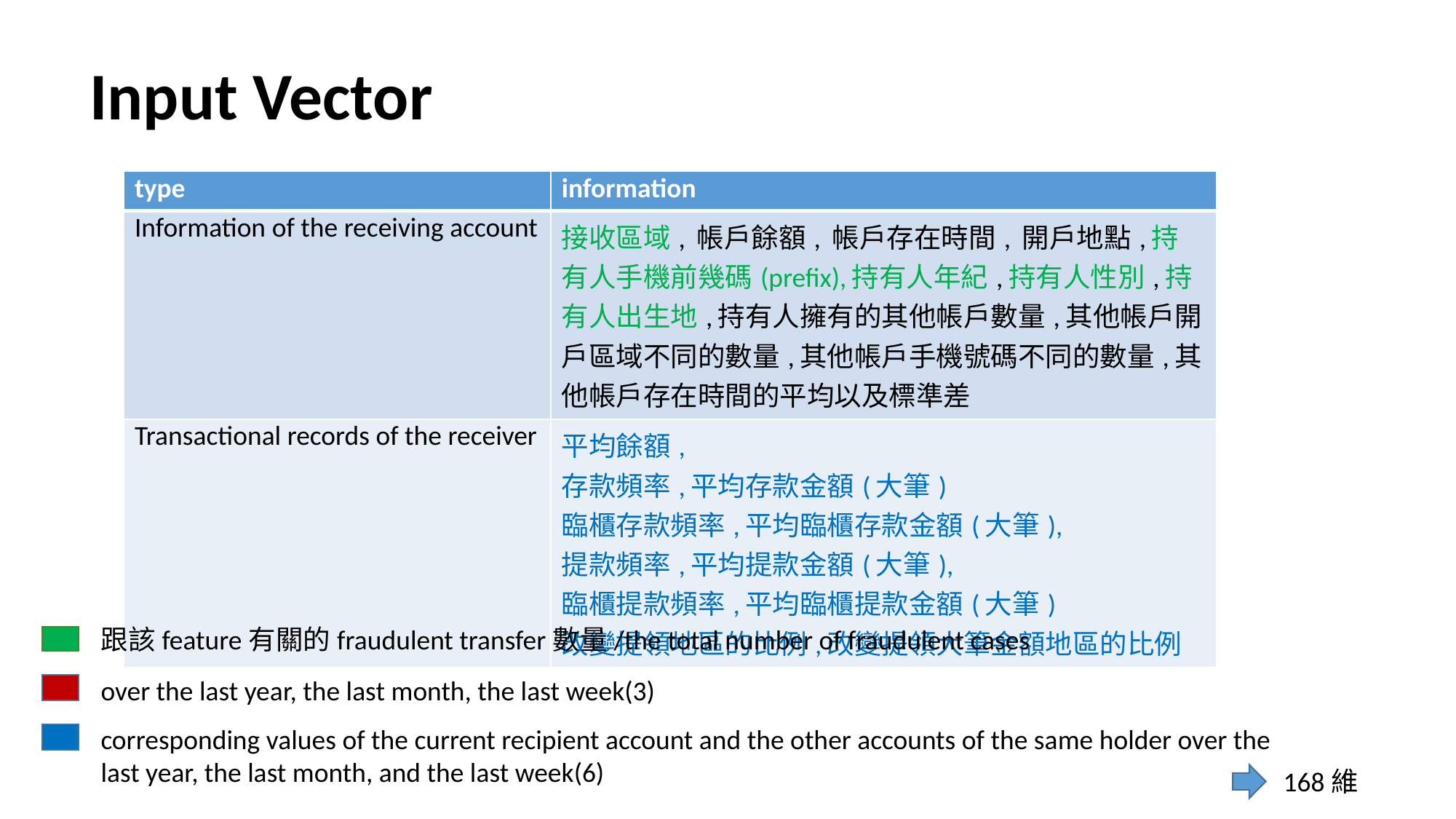

# Input Vector
| type | information |
| --- | --- |
| Information of the receiving account | 接收區域, 帳戶餘額, 帳戶存在時間, 開戶地點,持有人手機前幾碼(prefix),持有人年紀,持有人性別,持有人出生地,持有人擁有的其他帳戶數量,其他帳戶開戶區域不同的數量,其他帳戶手機號碼不同的數量,其他帳戶存在時間的平均以及標準差 |
| Transactional records of the receiver | 平均餘額, 存款頻率,平均存款金額(大筆) 臨櫃存款頻率,平均臨櫃存款金額(大筆), 提款頻率,平均提款金額(大筆), 臨櫃提款頻率,平均臨櫃提款金額(大筆) 改變提領地區的比例,改變提領大筆金額地區的比例 |
跟該feature有關的fraudulent transfer數量/the total number of fraudulent cases

over the last year, the last month, the last week(3)

corresponding values of the current recipient account and the other accounts of the same holder over the last year, the last month, and the last week(6)

168維